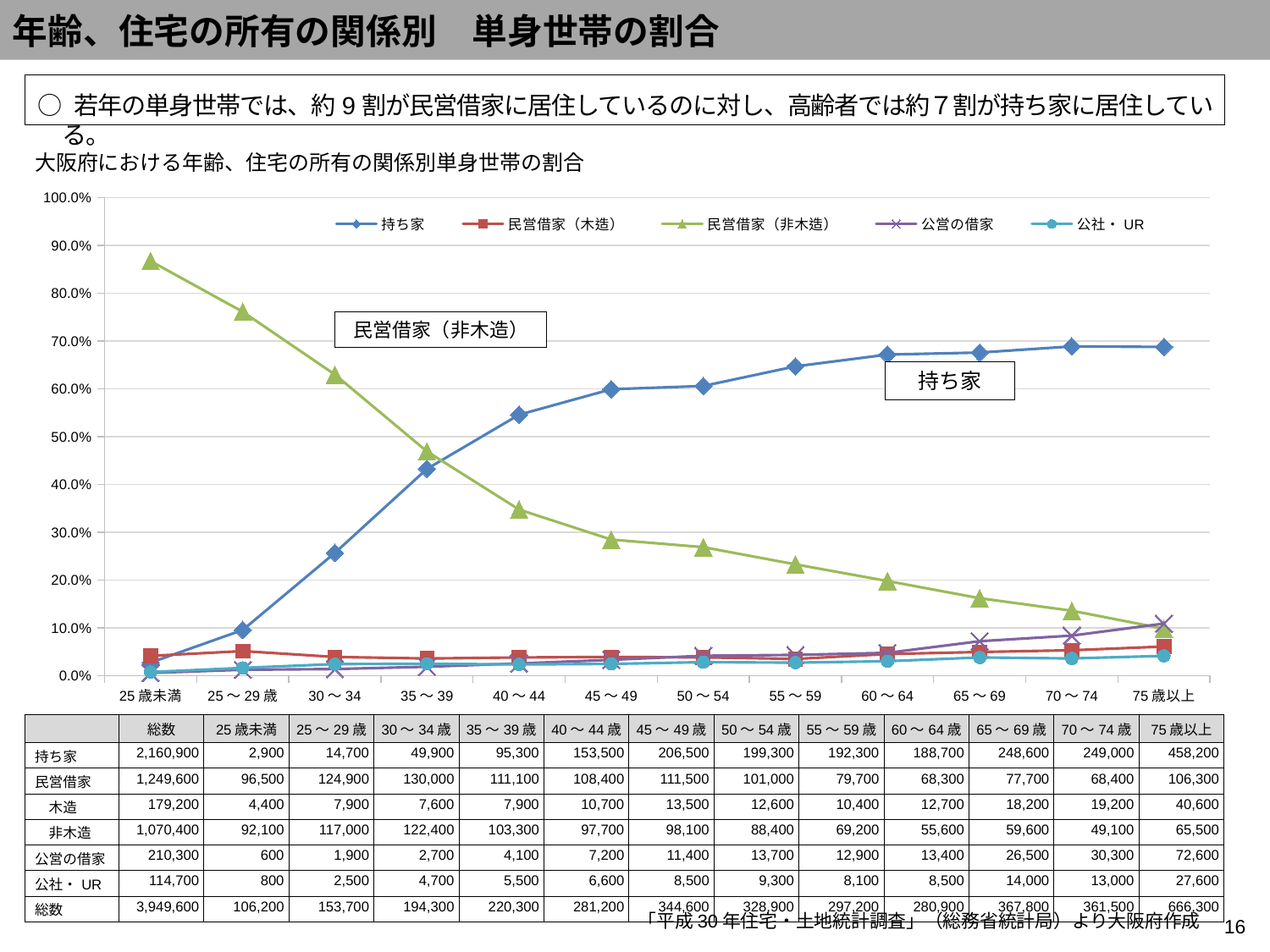

年齢、住宅の所有の関係別　単身世帯の割合
○ 若年の単身世帯では、約9割が民営借家に居住しているのに対し、高齢者では約７割が持ち家に居住している。
大阪府における年齢、住宅の所有の関係別単身世帯の割合

### Chart

| Category | 持ち家 | 民営借家（木造） | 民営借家（非木造） | 公営の借家 | 公社・UR |
|---|---|---|---|---|---|
| 25歳未満 | 0.027306967984934087 | 0.04143126177024482 | 0.867231638418079 | 0.005649717514124294 | 0.007532956685499058 |
| 25～29歳 | 0.09564085881587508 | 0.05139882888744307 | 0.7612231620039037 | 0.01236174365647365 | 0.01626545217957059 |
| 30～34 | 0.25681935151827073 | 0.0391147709727226 | 0.6299536798764797 | 0.013896037056098817 | 0.024189397838394237 |
| 35～39 | 0.4325919201089424 | 0.035860190649114845 | 0.46890603722197005 | 0.01861098502042669 | 0.024965955515206535 |
| 40～44 | 0.5458748221906117 | 0.03805120910384068 | 0.34743954480796585 | 0.025604551920341393 | 0.023470839260312945 |
| 45～49 | 0.5992455020313406 | 0.0391758560650029 | 0.2846778874056878 | 0.0330818340104469 | 0.024666279744631456 |
| 50～54 | 0.6059592581331712 | 0.038309516570386136 | 0.26877470355731226 | 0.041653998175737304 | 0.028276071754332624 |
| 55～59 | 0.6470390309555855 | 0.034993270524899055 | 0.23283983849259757 | 0.043405114401076715 | 0.02725437415881561 |
| 60～64 | 0.6717693129227483 | 0.04521181915272339 | 0.19793520825916697 | 0.04770380918476326 | 0.030259878960484158 |
| 65～69 | 0.675910821098423 | 0.04948341489940185 | 0.16204458945078848 | 0.07205002718868951 | 0.03806416530723219 |
| 70～74 | 0.6887966804979253 | 0.053112033195020746 | 0.13582295988934992 | 0.08381742738589211 | 0.035961272475795295 |
| 75歳以上 | 0.6876782230226625 | 0.060933513432387815 | 0.09830406723698033 | 0.1089599279603782 | 0.041422782530391715 |
民営借家（非木造）
持ち家
|  | 総数 | 25歳未満 | 25～29歳 | 30～34歳 | 35～39歳 | 40～44歳 | 45～49歳 | 50～54歳 | 55～59歳 | 60～64歳 | 65～69歳 | 70～74歳 | 75歳以上 |
| --- | --- | --- | --- | --- | --- | --- | --- | --- | --- | --- | --- | --- | --- |
| 持ち家 | 2,160,900 | 2,900 | 14,700 | 49,900 | 95,300 | 153,500 | 206,500 | 199,300 | 192,300 | 188,700 | 248,600 | 249,000 | 458,200 |
| 民営借家 | 1,249,600 | 96,500 | 124,900 | 130,000 | 111,100 | 108,400 | 111,500 | 101,000 | 79,700 | 68,300 | 77,700 | 68,400 | 106,300 |
| 木造 | 179,200 | 4,400 | 7,900 | 7,600 | 7,900 | 10,700 | 13,500 | 12,600 | 10,400 | 12,700 | 18,200 | 19,200 | 40,600 |
| 非木造 | 1,070,400 | 92,100 | 117,000 | 122,400 | 103,300 | 97,700 | 98,100 | 88,400 | 69,200 | 55,600 | 59,600 | 49,100 | 65,500 |
| 公営の借家 | 210,300 | 600 | 1,900 | 2,700 | 4,100 | 7,200 | 11,400 | 13,700 | 12,900 | 13,400 | 26,500 | 30,300 | 72,600 |
| 公社・UR | 114,700 | 800 | 2,500 | 4,700 | 5,500 | 6,600 | 8,500 | 9,300 | 8,100 | 8,500 | 14,000 | 13,000 | 27,600 |
| 総数 | 3,949,600 | 106,200 | 153,700 | 194,300 | 220,300 | 281,200 | 344,600 | 328,900 | 297,200 | 280,900 | 367,800 | 361,500 | 666,300 |
「平成30年住宅・土地統計調査」（総務省統計局）より大阪府作成
16